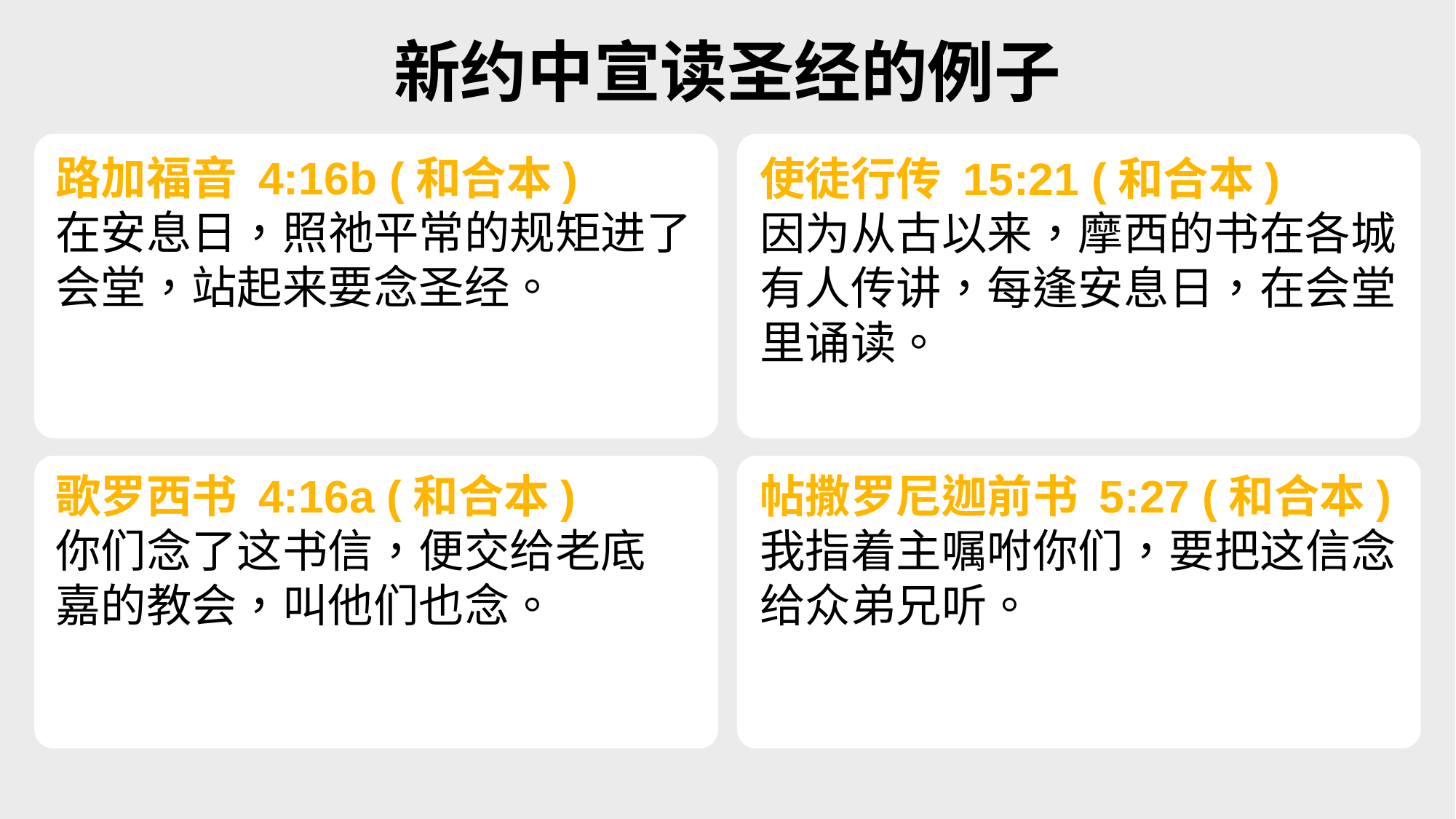

新约中宣读圣经的例子

路加福音 4:16b (和合本)
在安息日，照祂平常的规矩进了会堂，站起来要念圣经。
使徒行传 15:21 (和合本)
因为从古以来，摩西的书在各城有人传讲，每逢安息日，在会堂里诵读。

歌罗西书 4:16a (和合本)
你们念了这书信，便交给老底嘉的教会，叫他们也念。
帖撒罗尼迦前书 5:27 (和合本)
我指着主嘱咐你们，要把这信念给众弟兄听。